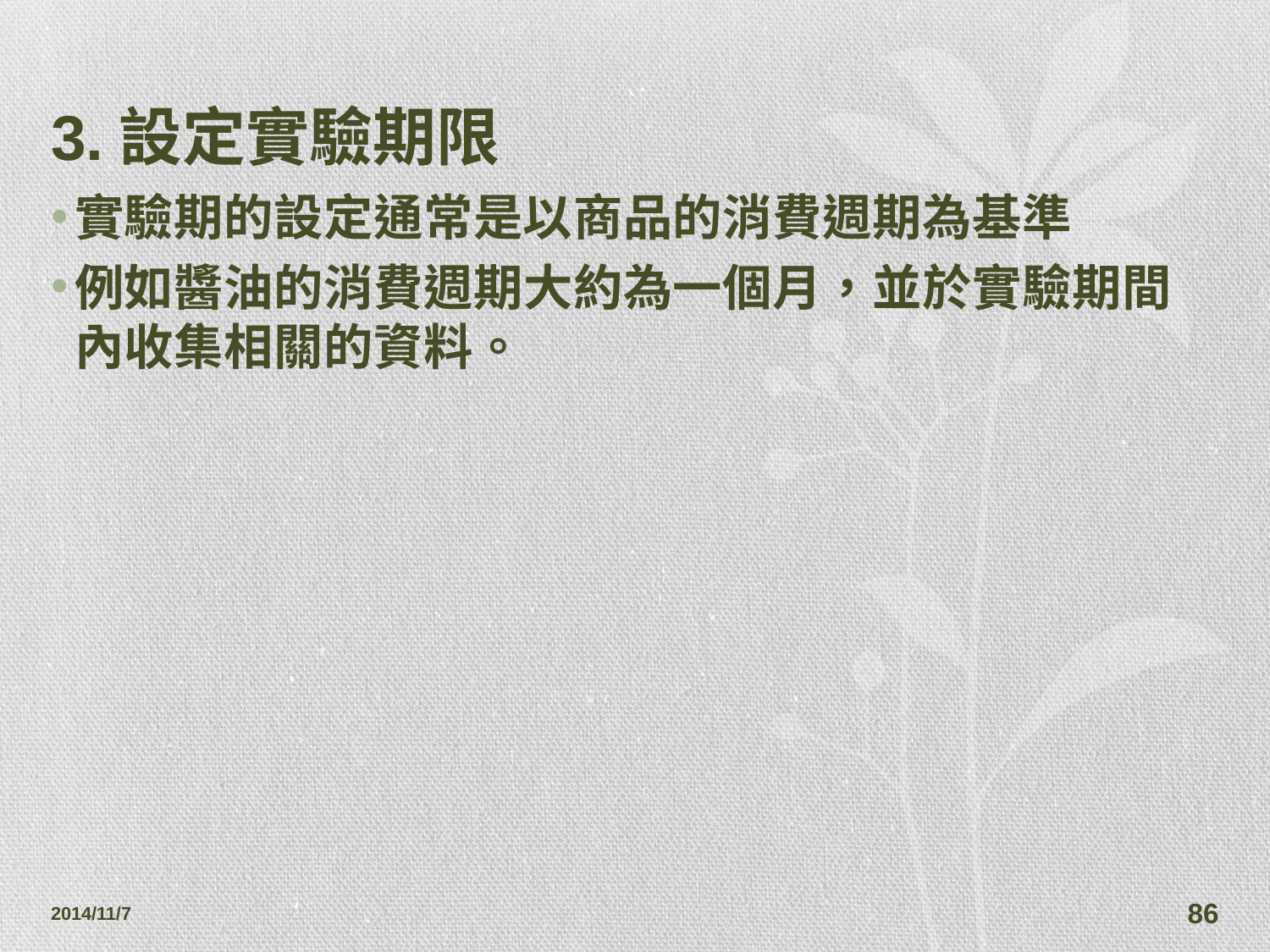

# 3.設定實驗期限
實驗期的設定通常是以商品的消費週期為基準
例如醬油的消費週期大約為一個月，並於實驗期間內收集相關的資料。
2014/11/7
86